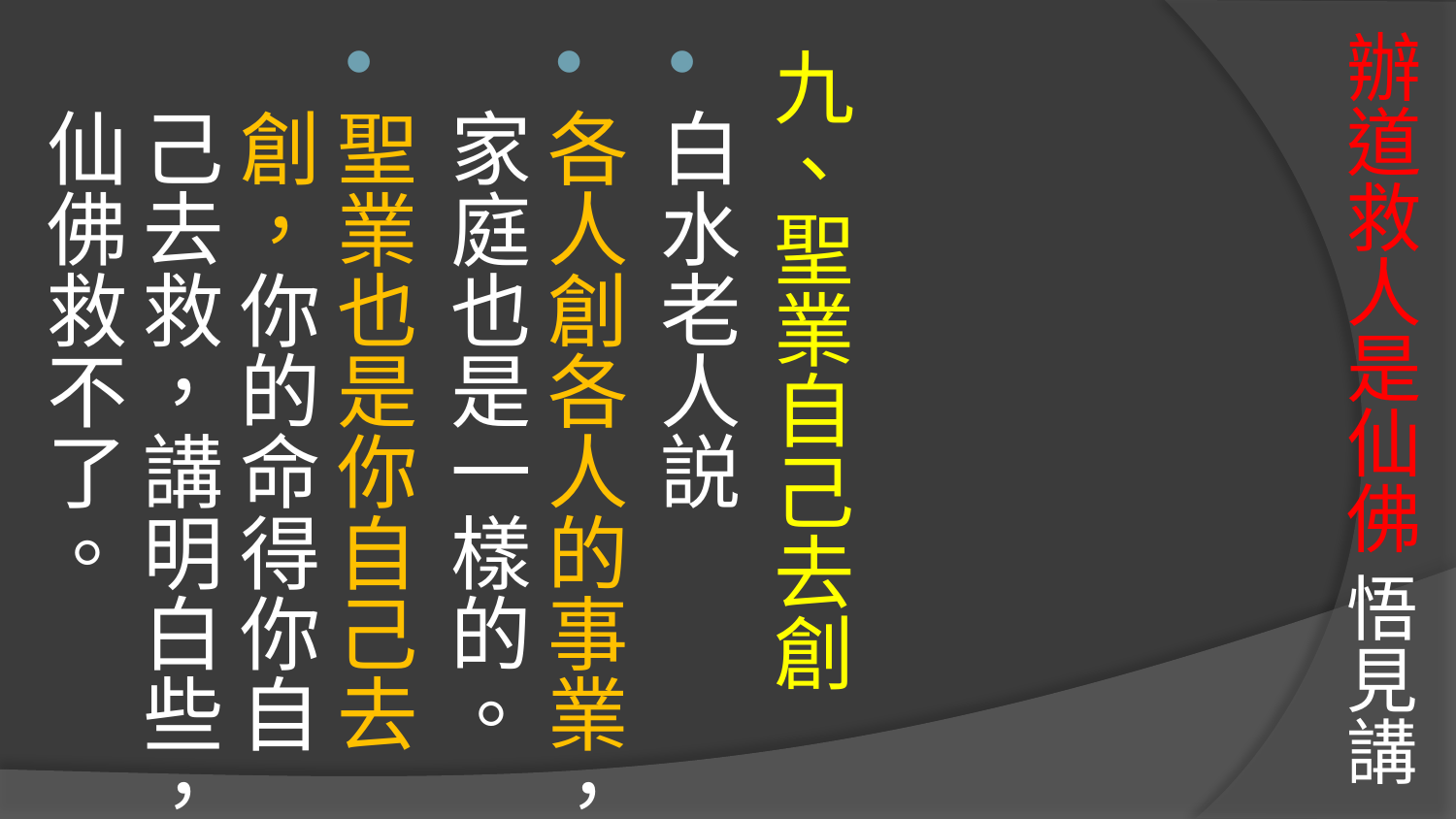

# 辦道救人是仙佛 悟見講
九、聖業自己去創
白水老人説
各人創各人的事業，家庭也是一樣的。
聖業也是你自己去創，你的命得你自己去救，講明白些，仙佛救不了。